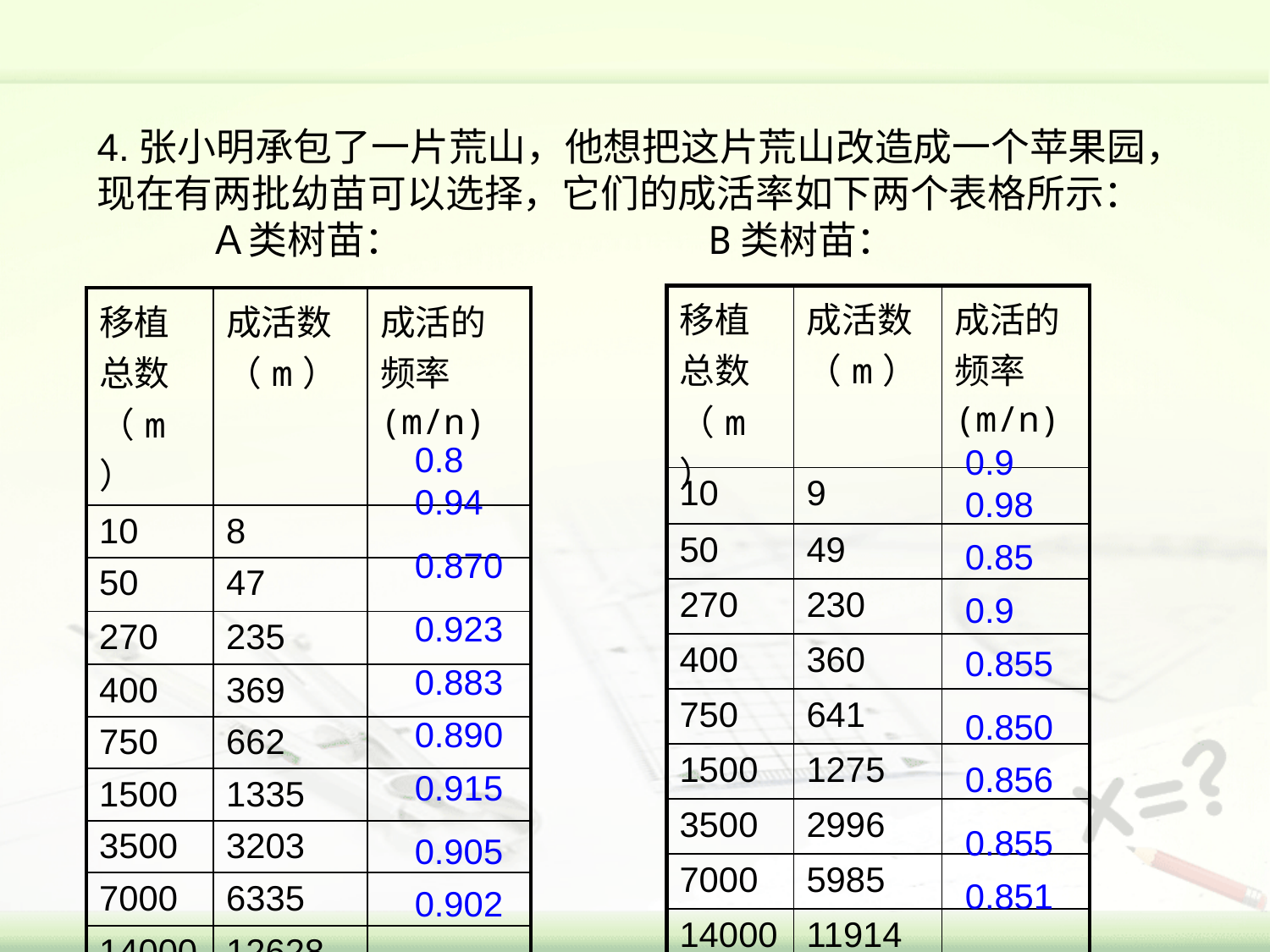

4.张小明承包了一片荒山，他想把这片荒山改造成一个苹果园，现在有两批幼苗可以选择，它们的成活率如下两个表格所示：
             Ａ类树苗：                                  B类树苗：

| 移植总数（m） | 成活数（m） | 成活的频率(m/n) |
| --- | --- | --- |
| 10 | 9 |  |
| 50 | 49 |  |
| 270 | 230 |  |
| 400 | 360 |  |
| 750 | 641 |  |
| 1500 | 1275 |  |
| 3500 | 2996 |  |
| 7000 | 5985 |  |
| 14000 | 11914 |  |
| 移植总数（m） | 成活数（m） | 成活的频率(m/n) |
| --- | --- | --- |
| 10 | 8 |  |
| 50 | 47 |  |
| 270 | 235 |  |
| 400 | 369 |  |
| 750 | 662 |  |
| 1500 | 1335 |  |
| 3500 | 3203 |  |
| 7000 | 6335 |  |
| 14000 | 12628 |  |
0.8
0.94
0.870
0.923
0.883
0.890
0.915
0.905
0.902
0.9
0.98
0.85
0.9
0.855
0.850
0.856
0.855
0.851